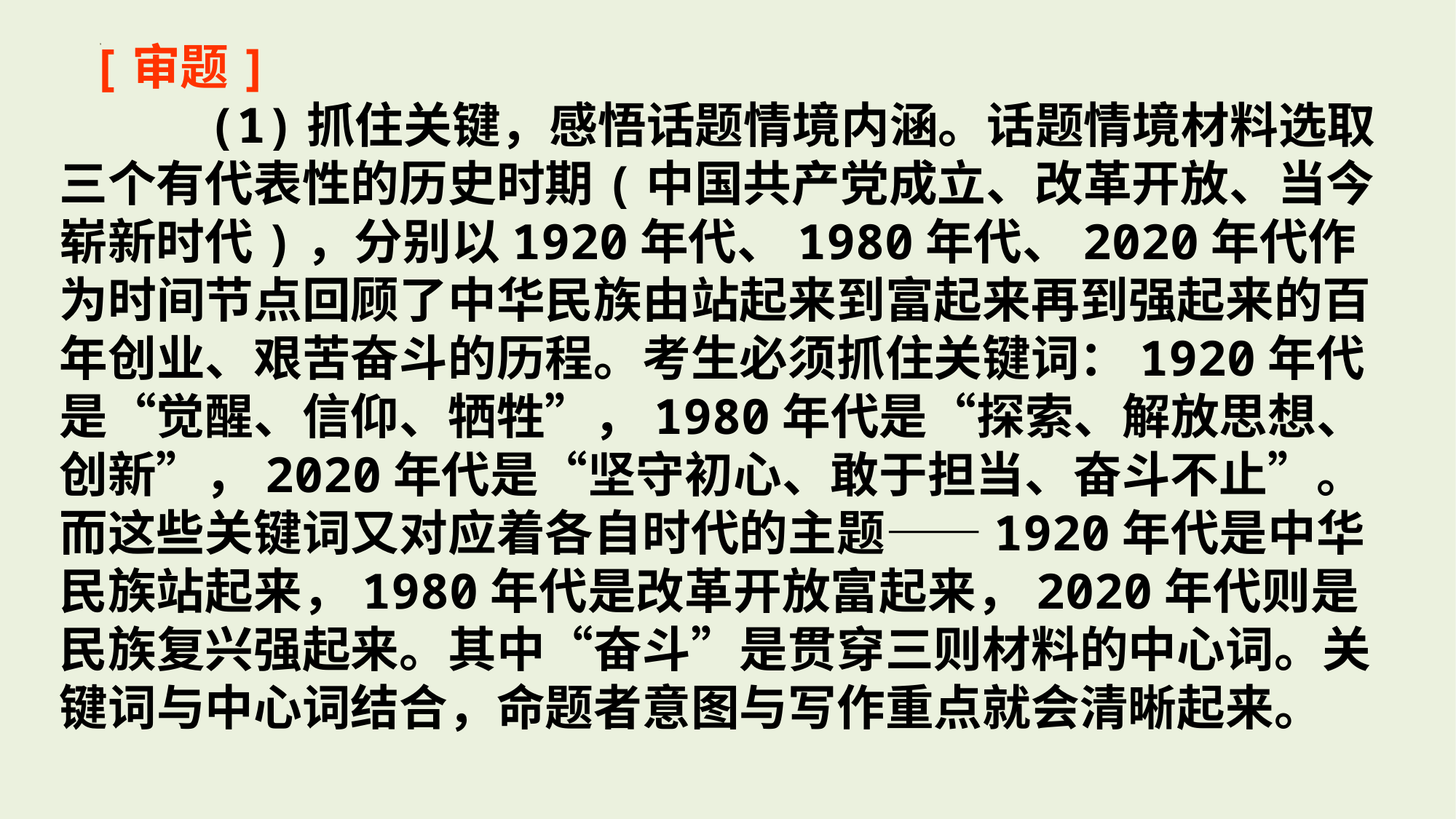

[审题]
    (1)抓住关键，感悟话题情境内涵。话题情境材料选取三个有代表性的历史时期(中国共产党成立、改革开放、当今崭新时代)，分别以1920年代、1980年代、2020年代作为时间节点回顾了中华民族由站起来到富起来再到强起来的百年创业、艰苦奋斗的历程。考生必须抓住关键词：1920年代是“觉醒、信仰、牺牲”，1980年代是“探索、解放思想、创新”，2020年代是“坚守初心、敢于担当、奋斗不止”。而这些关键词又对应着各自时代的主题——1920年代是中华民族站起来，1980年代是改革开放富起来，2020年代则是民族复兴强起来。其中“奋斗”是贯穿三则材料的中心词。关键词与中心词结合，命题者意图与写作重点就会清晰起来。